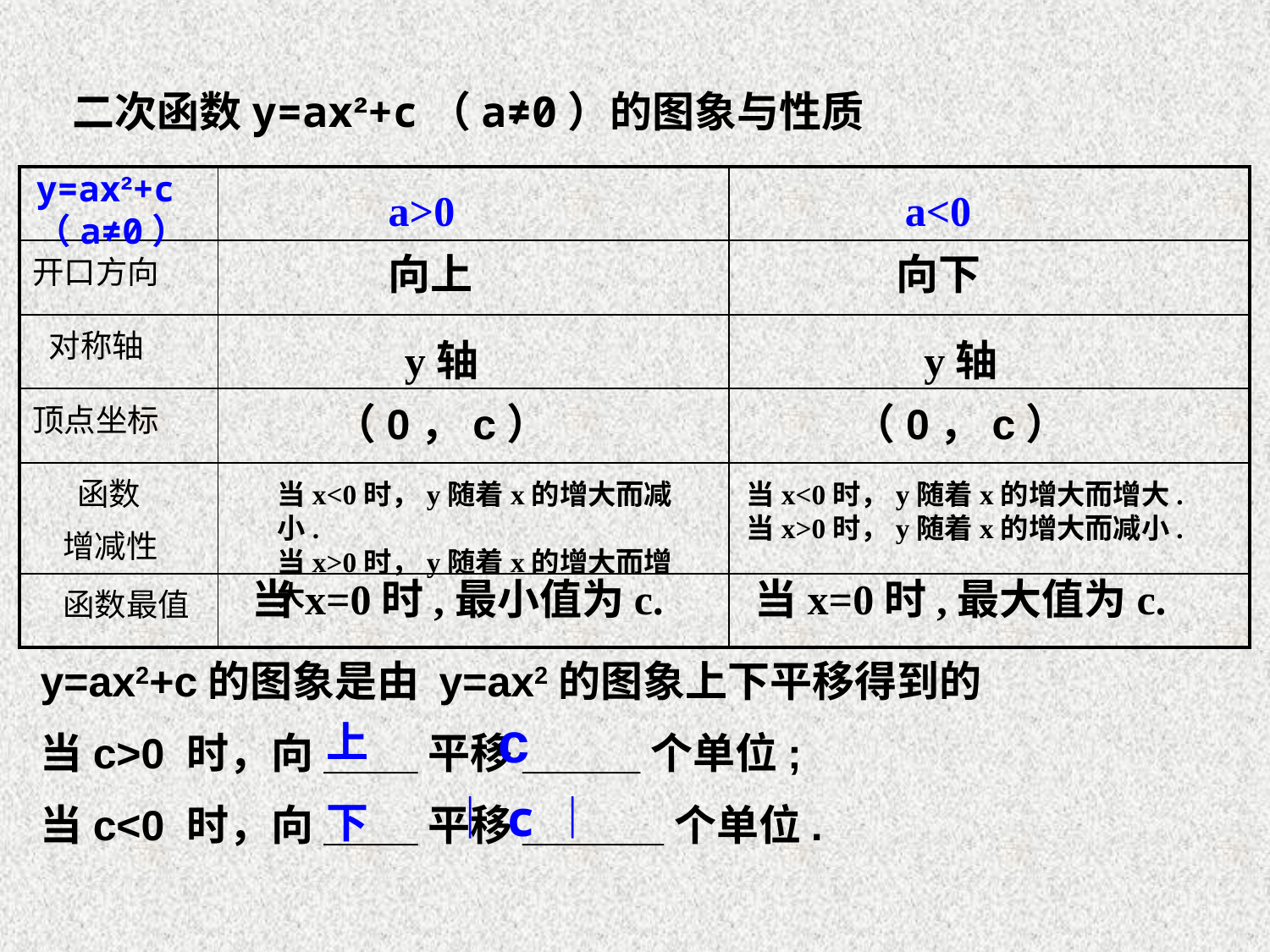

二次函数y=ax²+c（a≠0）的图象与性质
y=ax²+c
（a≠0）
|  |  |  |
| --- | --- | --- |
| 开口方向 |  |  |
| 对称轴 |  |  |
| 顶点坐标 |  |  |
| 函数 增减性 |  |  |
| 函数最值 |  |  |
a>0
a<0
向上
向下
y轴
y轴
（0，c）
（0，c）
当x<0时，y随着x的增大而减小.
当x>0时，y随着x的增大而增大.
当x<0时，y随着x的增大而增大.
当x>0时，y随着x的增大而减小.
当x=0时,最小值为c.
当x=0时,最大值为c.
y=ax2+c的图象是由 y=ax2的图象上下平移得到的
当c>0 时，向____平移_____个单位;
当c<0 时，向____平移______个单位.
c
上
︱c︱
下